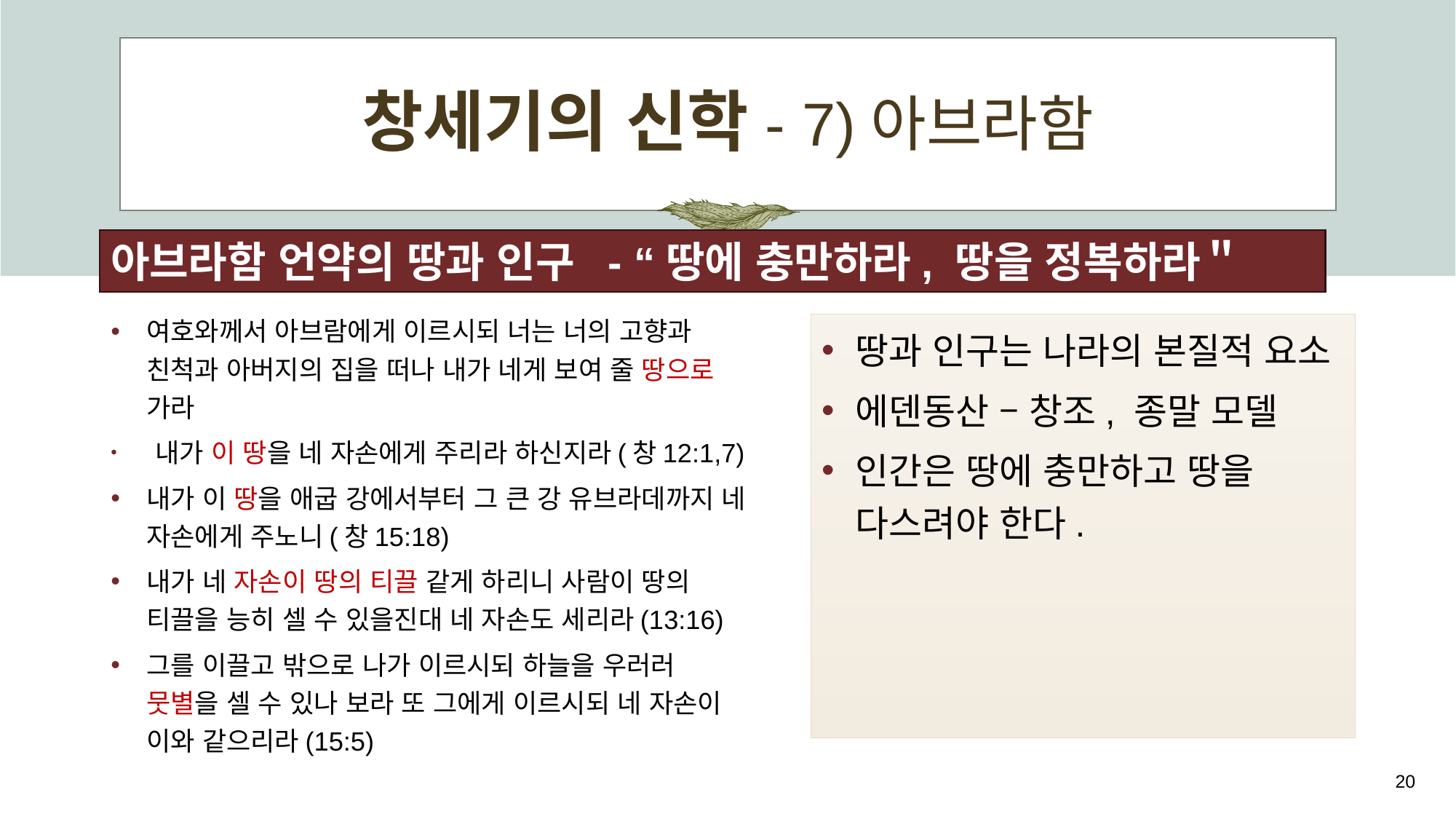

# 창세기의 신학- 7)아브라함
아브라함 언약의 땅과 인구  - “땅에 충만하라, 땅을 정복하라＂
여호와께서 아브람에게 이르시되 너는 너의 고향과 친척과 아버지의 집을 떠나 내가 네게 보여 줄 땅으로 가라
 내가 이 땅을 네 자손에게 주리라 하신지라(창12:1,7)
내가 이 땅을 애굽 강에서부터 그 큰 강 유브라데까지 네 자손에게 주노니(창15:18)
내가 네 자손이 땅의 티끌 같게 하리니 사람이 땅의 티끌을 능히 셀 수 있을진대 네 자손도 세리라(13:16)
그를 이끌고 밖으로 나가 이르시되 하늘을 우러러 뭇별을 셀 수 있나 보라 또 그에게 이르시되 네 자손이 이와 같으리라(15:5)

땅과 인구는 나라의 본질적 요소
에덴동산 – 창조, 종말 모델
인간은 땅에 충만하고 땅을 다스려야 한다.

20